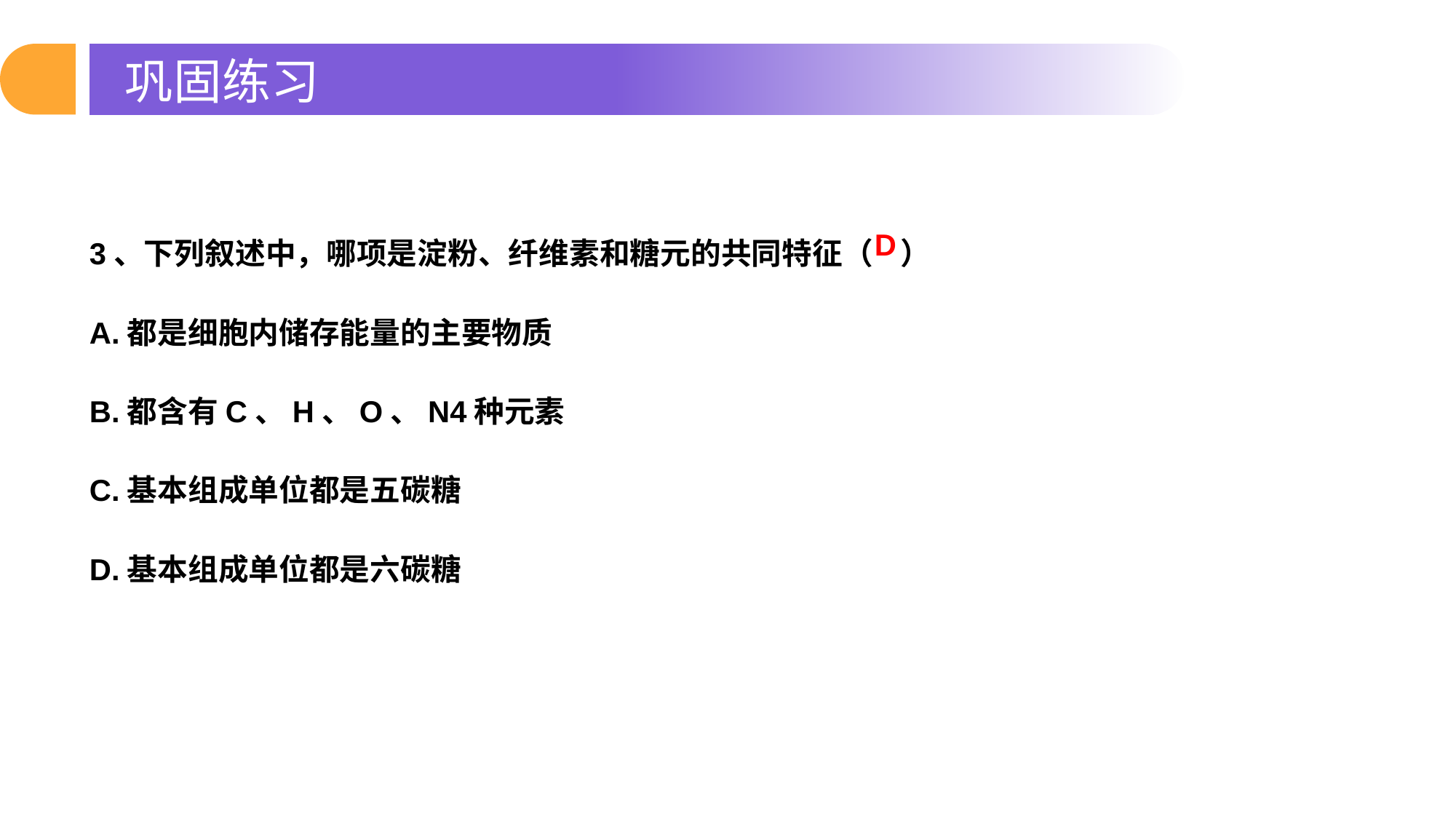

巩固练习
3、下列叙述中，哪项是淀粉、纤维素和糖元的共同特征（    ）
A.都是细胞内储存能量的主要物质
B.都含有C、H、O、N4种元素
C.基本组成单位都是五碳糖
D.基本组成单位都是六碳糖
D